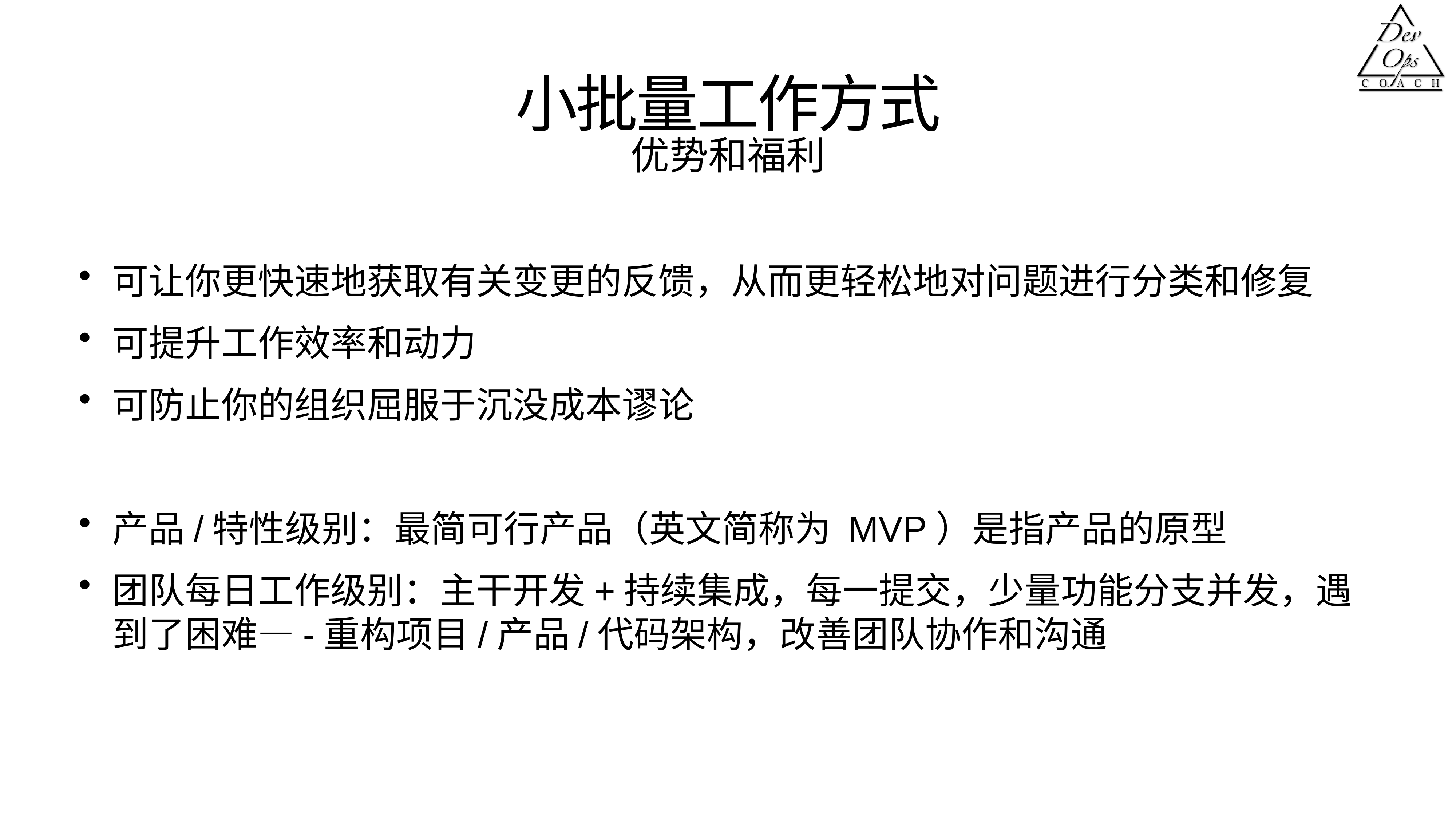

# 小批量工作方式
优势和福利
可让你更快速地获取有关变更的反馈，从而更轻松地对问题进行分类和修复
可提升工作效率和动力
可防止你的组织屈服于沉没成本谬论

产品/特性级别：最简可行产品（英文简称为 MVP）是指产品的原型
团队每日工作级别：主干开发+持续集成，每一提交，少量功能分支并发，遇到了困难—-重构项目/产品/代码架构，改善团队协作和沟通